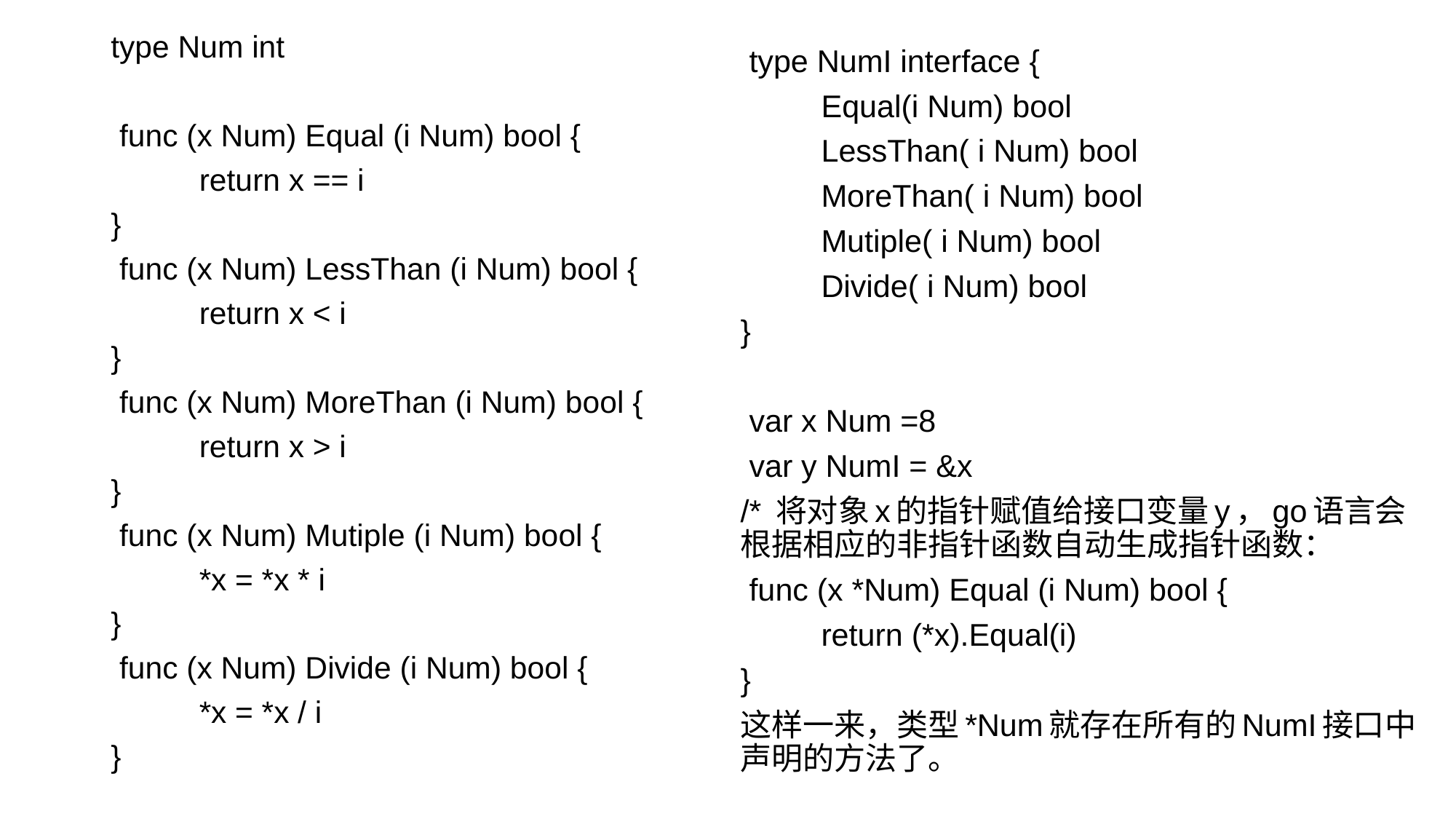

type Num int

 func (x Num) Equal (i Num) bool {
	 return x == i
}
 func (x Num) LessThan (i Num) bool {
	 return x < i
}
 func (x Num) MoreThan (i Num) bool {
	 return x > i
}
 func (x Num) Mutiple (i Num) bool {
	 *x = *x * i
}
 func (x Num) Divide (i Num) bool {
	 *x = *x / i
}

 type NumI interface {
	Equal(i Num) bool
	LessThan( i Num) bool
	MoreThan( i Num) bool
	Mutiple( i Num) bool
	Divide( i Num) bool
}

 var x Num =8
 var y NumI = &x
/* 将对象x的指针赋值给接口变量y，go语言会根据相应的非指针函数自动生成指针函数：
 func (x *Num) Equal (i Num) bool {
 	return (*x).Equal(i)
}
这样一来，类型*Num就存在所有的NumI接口中声明的方法了。